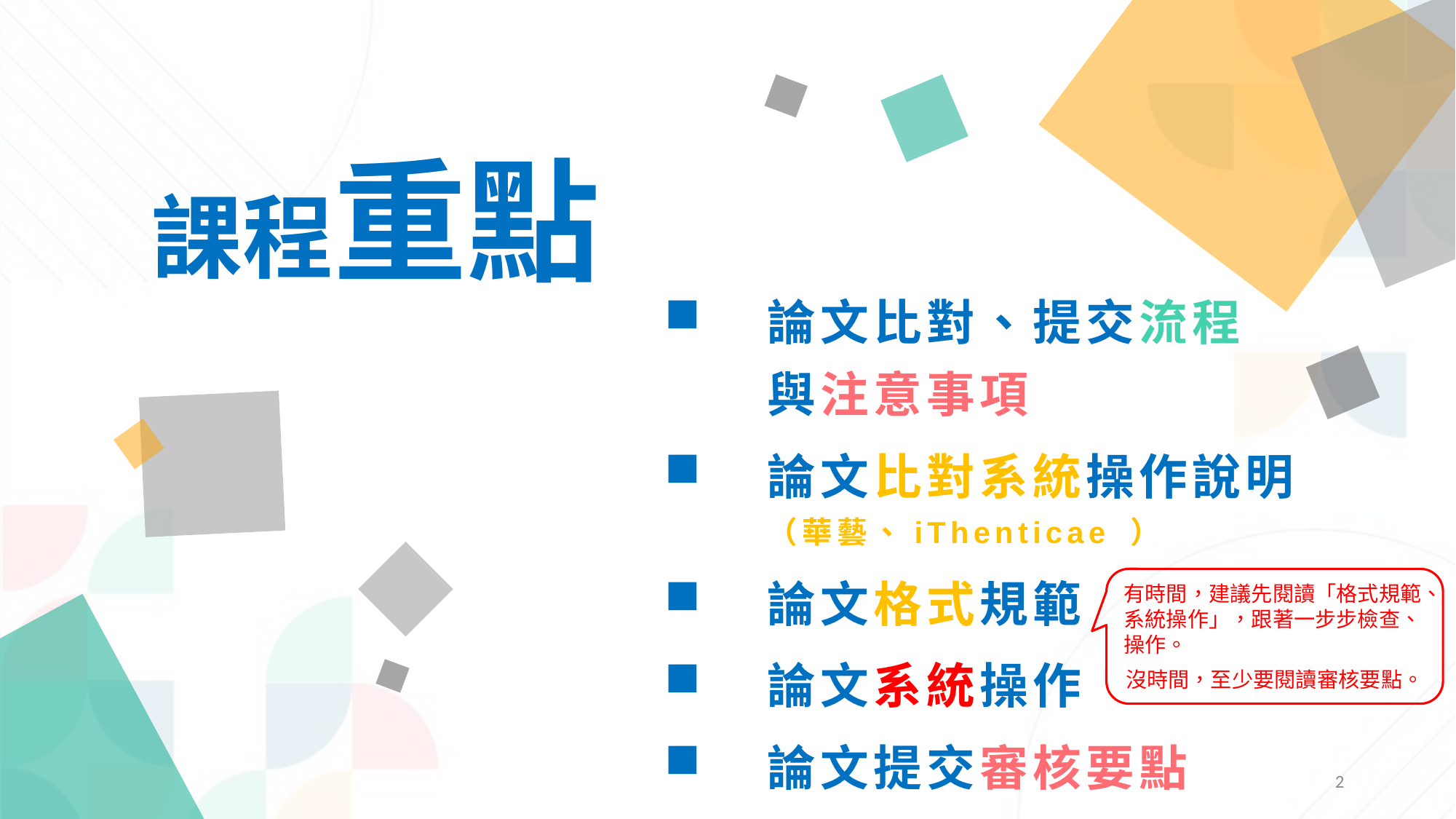

課程重點
論文比對、提交流程
與注意事項
論文比對系統操作說明
（華藝、iThenticae ）
論文格式規範
論文系統操作
論文提交審核要點

有時間，建議先閱讀「格式規範、系統操作」，跟著一步步檢查、操作。
沒時間，至少要閱讀審核要點。

2